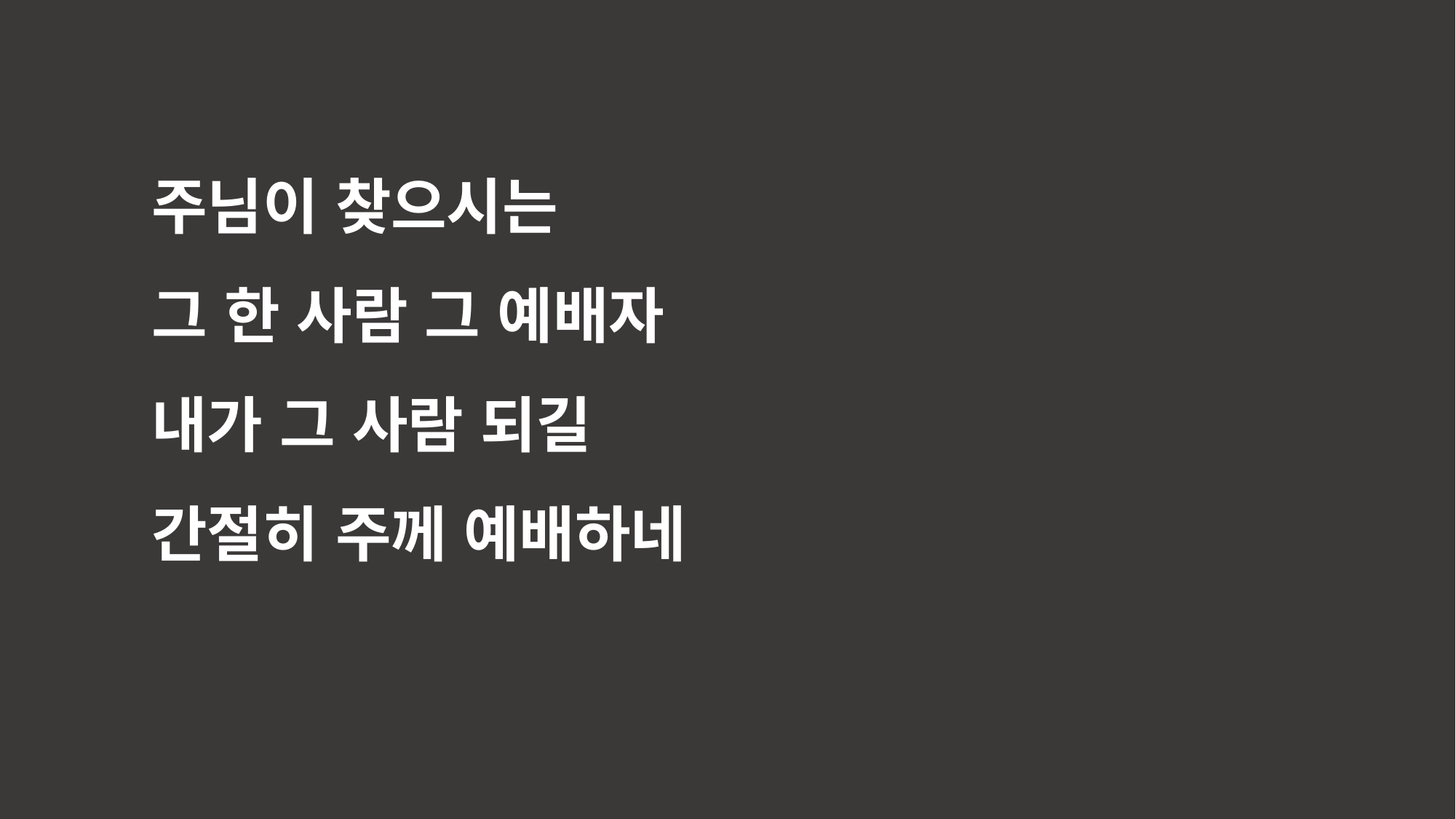

주님이 찾으시는
그 한 사람 그 예배자
내가 그 사람 되길
간절히 주께 예배하네